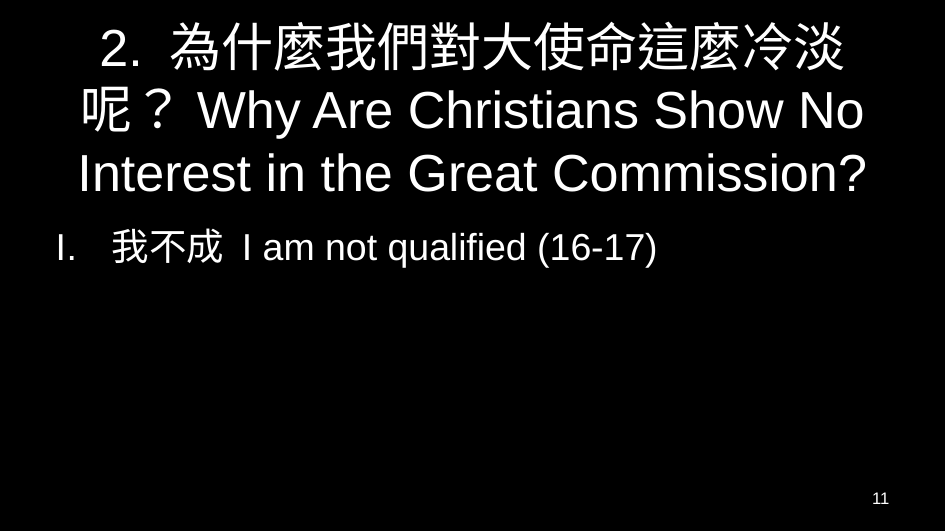

# 2. 為什麼我們對大使命這麼冷淡呢？Why Are Christians Show No Interest in the Great Commission?
我不成 I am not qualified (16-17)
11